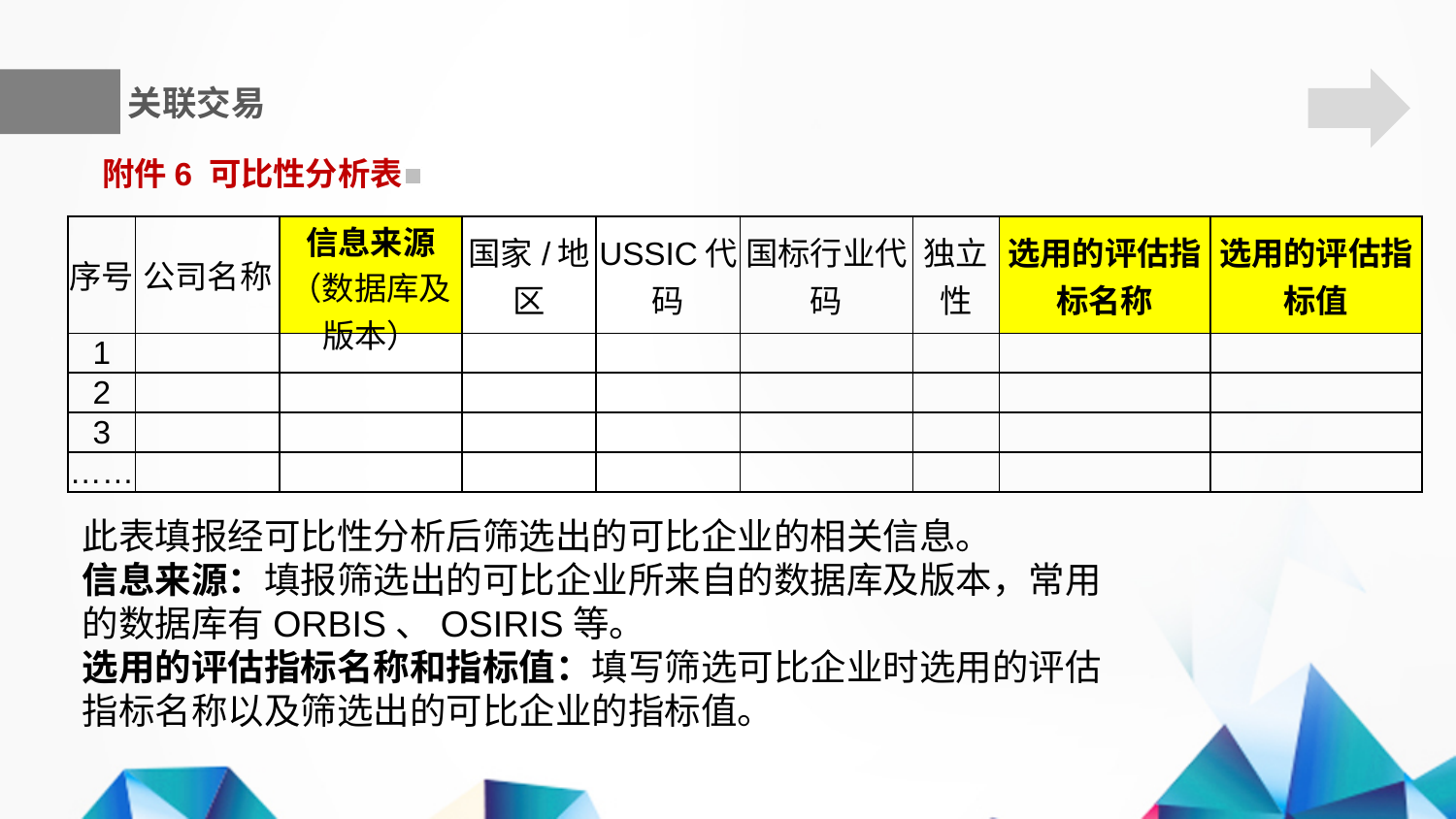

关联交易

附件6 可比性分析表

| 序号 | 公司名称 | 信息来源（数据库及版本） | 国家/地区 | USSIC代码 | 国标行业代码 | 独立性 | 选用的评估指标名称 | 选用的评估指标值 |
| --- | --- | --- | --- | --- | --- | --- | --- | --- |
| 1 |  |  |  |  |  |  |  |  |
| 2 |  |  |  |  |  |  |  |  |
| 3 |  |  |  |  |  |  |  |  |
| …… |  |  |  |  |  |  |  |  |
此表填报经可比性分析后筛选出的可比企业的相关信息。
信息来源：填报筛选出的可比企业所来自的数据库及版本，常用的数据库有ORBIS、OSIRIS等。
选用的评估指标名称和指标值：填写筛选可比企业时选用的评估指标名称以及筛选出的可比企业的指标值。